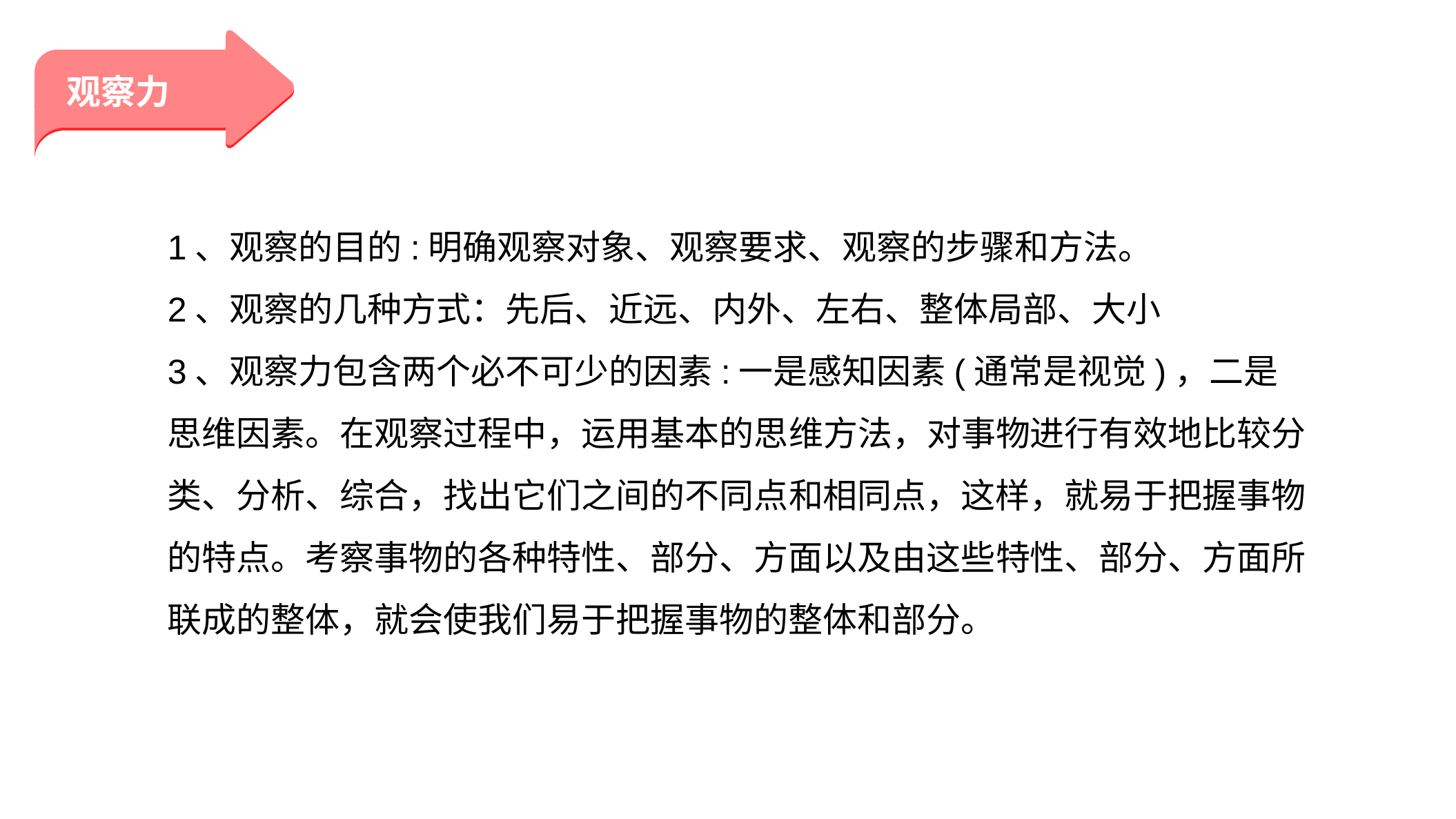

观察力
1、观察的目的:明确观察对象、观察要求、观察的步骤和方法。
2、观察的几种方式：先后、近远、内外、左右、整体局部、大小
3、观察力包含两个必不可少的因素:一是感知因素(通常是视觉)，二是思维因素。在观察过程中，运用基本的思维方法，对事物进行有效地比较分类、分析、综合，找出它们之间的不同点和相同点，这样，就易于把握事物的特点。考察事物的各种特性、部分、方面以及由这些特性、部分、方面所联成的整体，就会使我们易于把握事物的整体和部分。